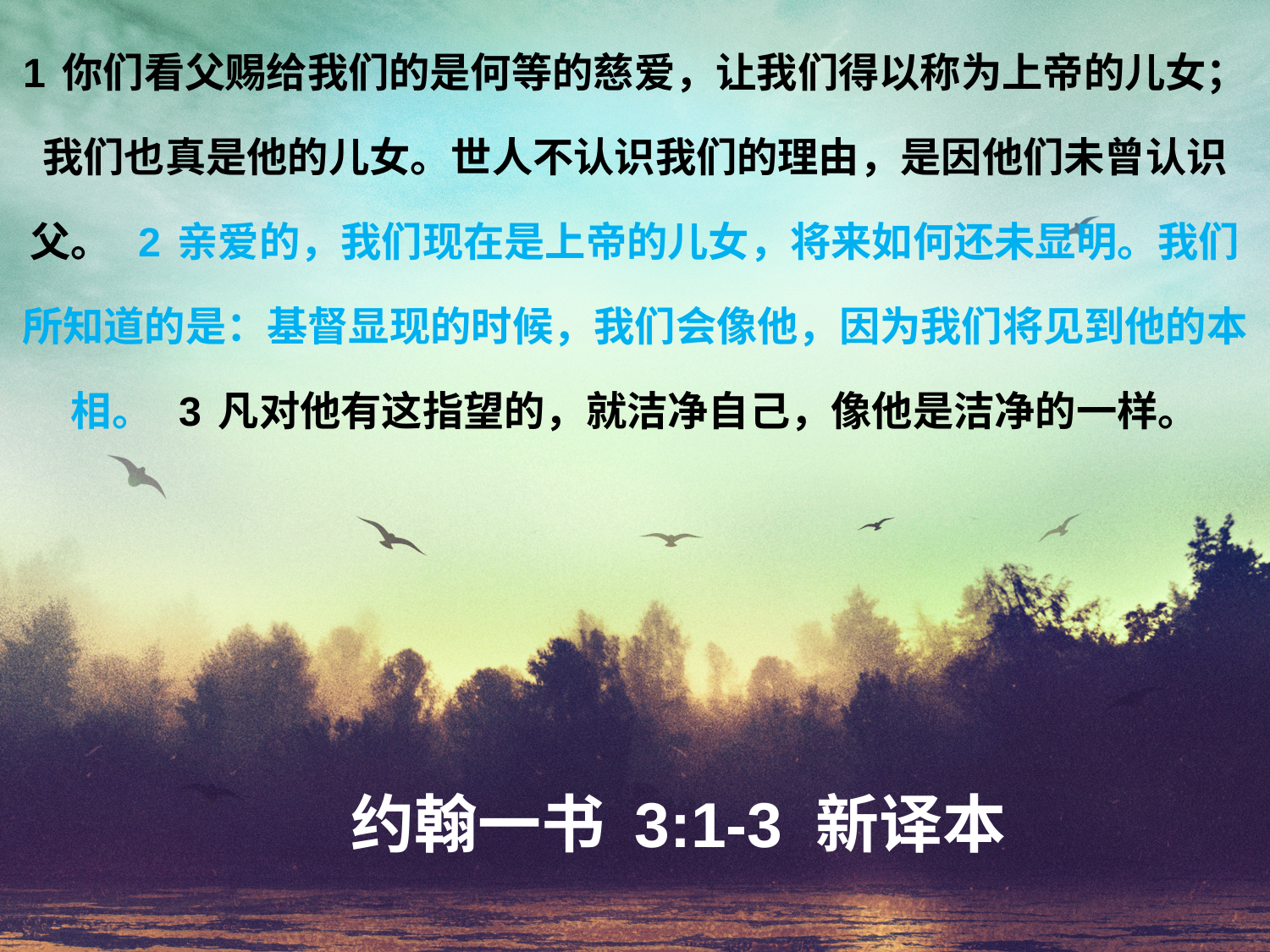

1你们看父赐给我们的是何等的慈爱，让我们得以称为上帝的儿女；我们也真是他的儿女。世人不认识我们的理由，是因他们未曾认识父。 2亲爱的，我们现在是上帝的儿女，将来如何还未显明。我们所知道的是：基督显现的时候，我们会像他，因为我们将见到他的本相。 3凡对他有这指望的，就洁净自己，像他是洁净的一样。
约翰一书 3:1-3 新译本